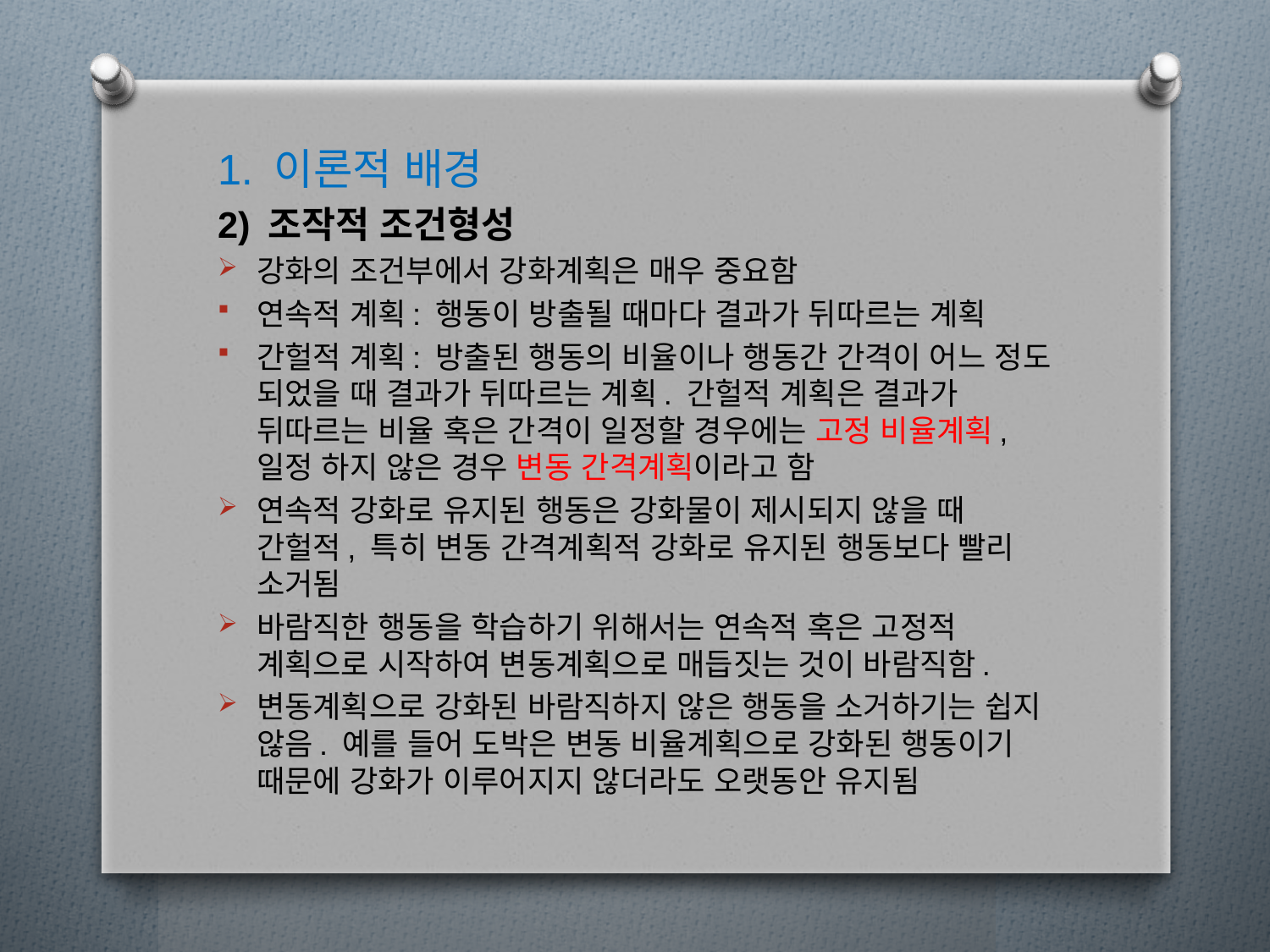

1. 이론적 배경
2) 조작적 조건형성
강화의 조건부에서 강화계획은 매우 중요함
연속적 계획: 행동이 방출될 때마다 결과가 뒤따르는 계획
간헐적 계획: 방출된 행동의 비율이나 행동간 간격이 어느 정도 되었을 때 결과가 뒤따르는 계획. 간헐적 계획은 결과가 뒤따르는 비율 혹은 간격이 일정할 경우에는 고정 비율계획, 일정 하지 않은 경우 변동 간격계획이라고 함
연속적 강화로 유지된 행동은 강화물이 제시되지 않을 때 간헐적, 특히 변동 간격계획적 강화로 유지된 행동보다 빨리 소거됨
바람직한 행동을 학습하기 위해서는 연속적 혹은 고정적 계획으로 시작하여 변동계획으로 매듭짓는 것이 바람직함.
변동계획으로 강화된 바람직하지 않은 행동을 소거하기는 쉽지 않음. 예를 들어 도박은 변동 비율계획으로 강화된 행동이기 때문에 강화가 이루어지지 않더라도 오랫동안 유지됨